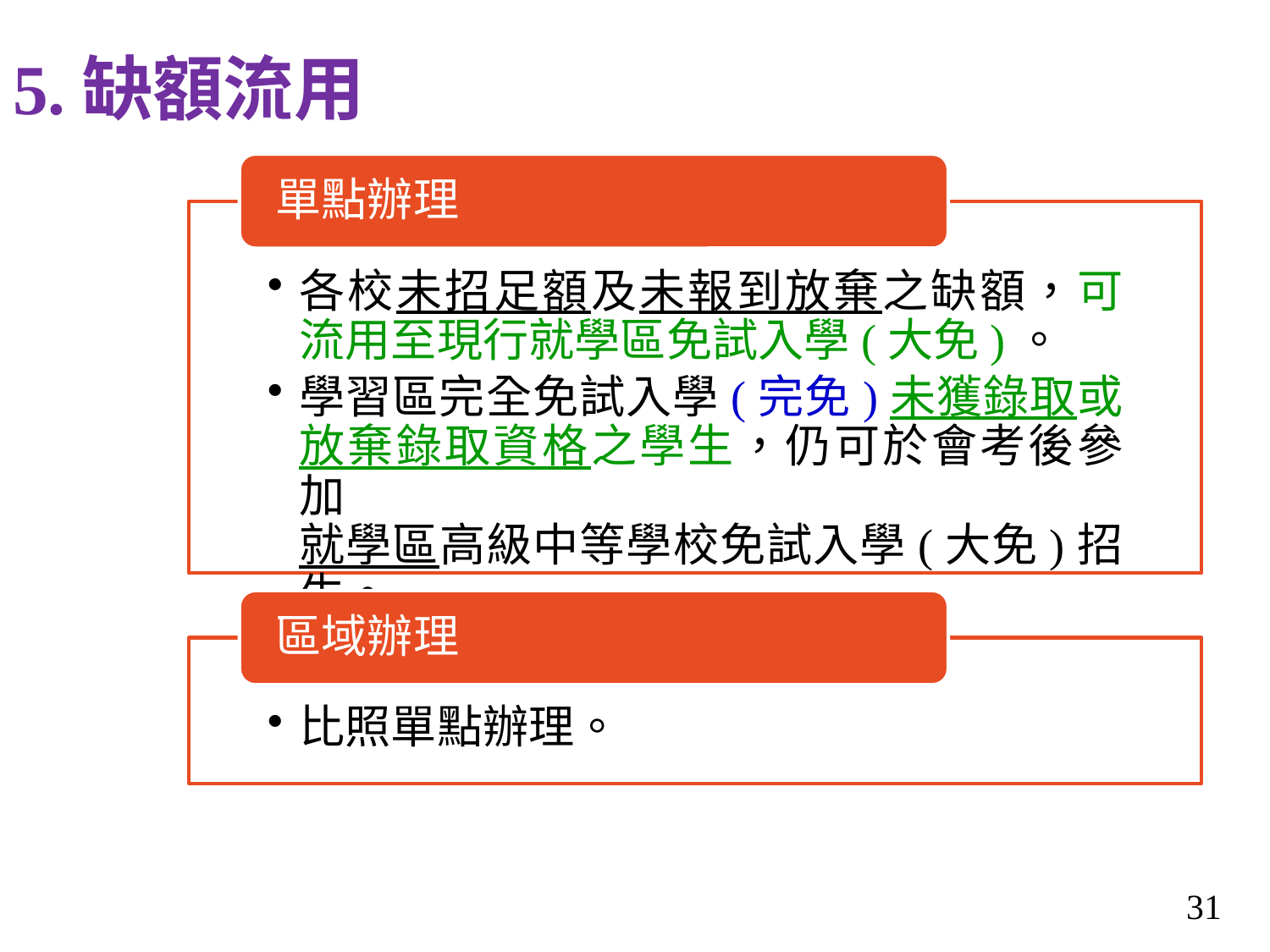

# 5.缺額流用
各校未招足額及未報到放棄之缺額，可流用至現行就學區免試入學(大免)。
學習區完全免試入學(完免)未獲錄取或放棄錄取資格之學生，仍可於會考後參加
就學區高級中等學校免試入學(大免)招生。
單點辦理
比照單點辦理。
區域辦理
31